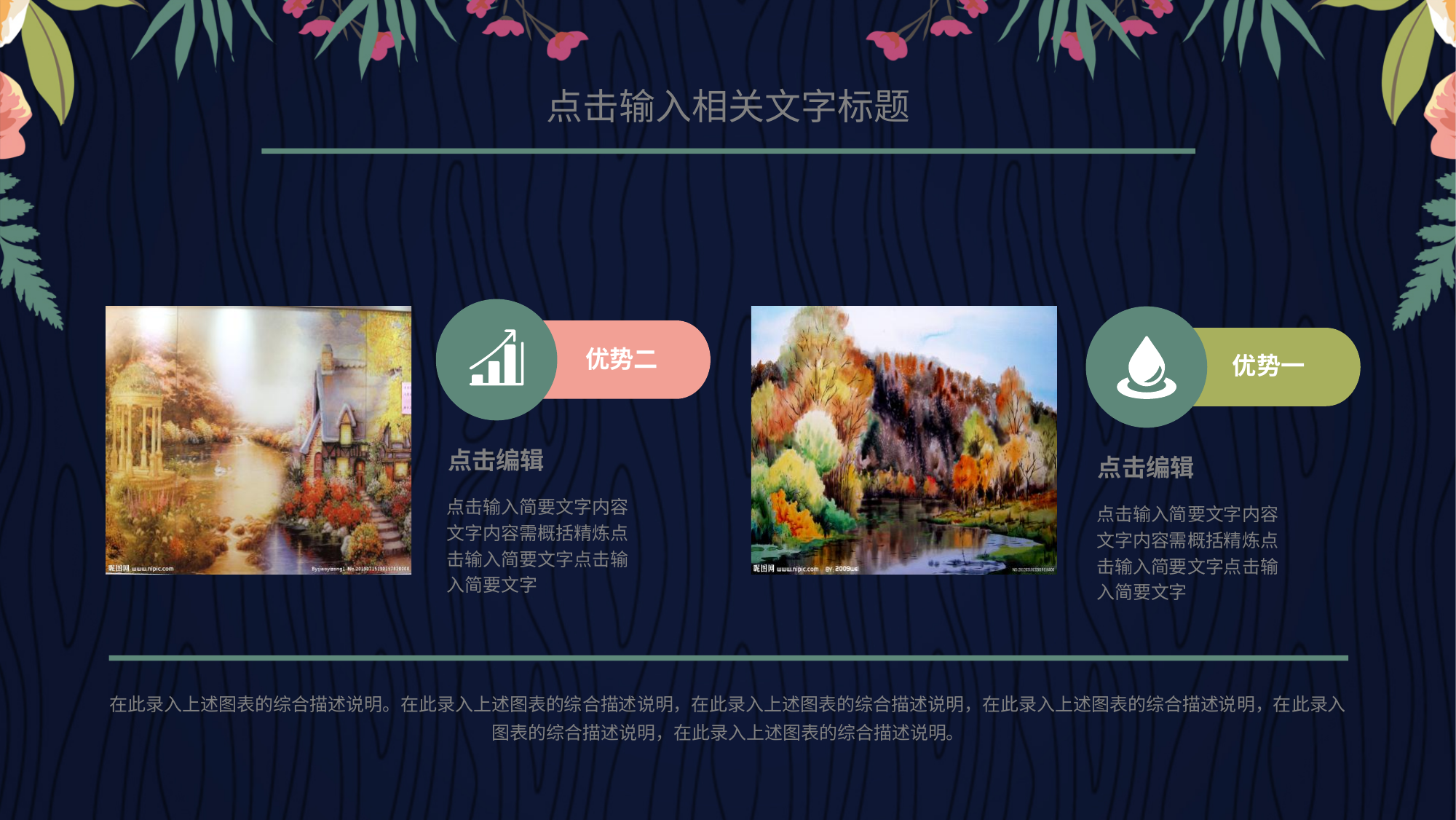

点击输入相关文字标题

优势二

优势一
点击编辑
点击编辑
点击输入简要文字内容文字内容需概括精炼点击输入简要文字点击输入简要文字

点击输入简要文字内容文字内容需概括精炼点击输入简要文字点击输入简要文字

在此录入上述图表的综合描述说明。在此录入上述图表的综合描述说明，在此录入上述图表的综合描述说明，在此录入上述图表的综合描述说明，在此录入图表的综合描述说明，在此录入上述图表的综合描述说明。